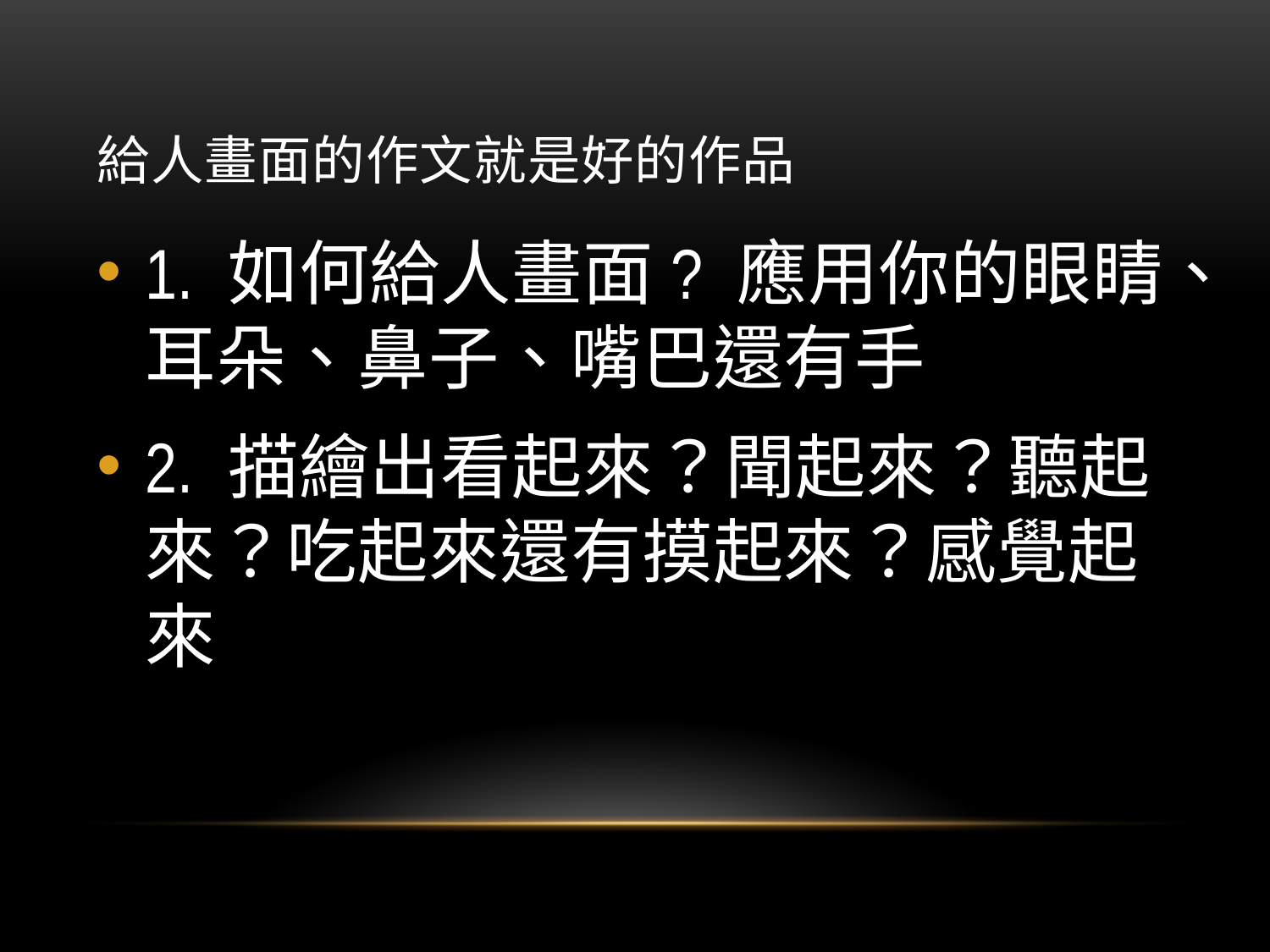

# 給人畫面的作文就是好的作品
1. 如何給人畫面? 應用你的眼睛、耳朵、鼻子、嘴巴還有手
2. 描繪出看起來？聞起來？聽起來？吃起來還有摸起來？感覺起來